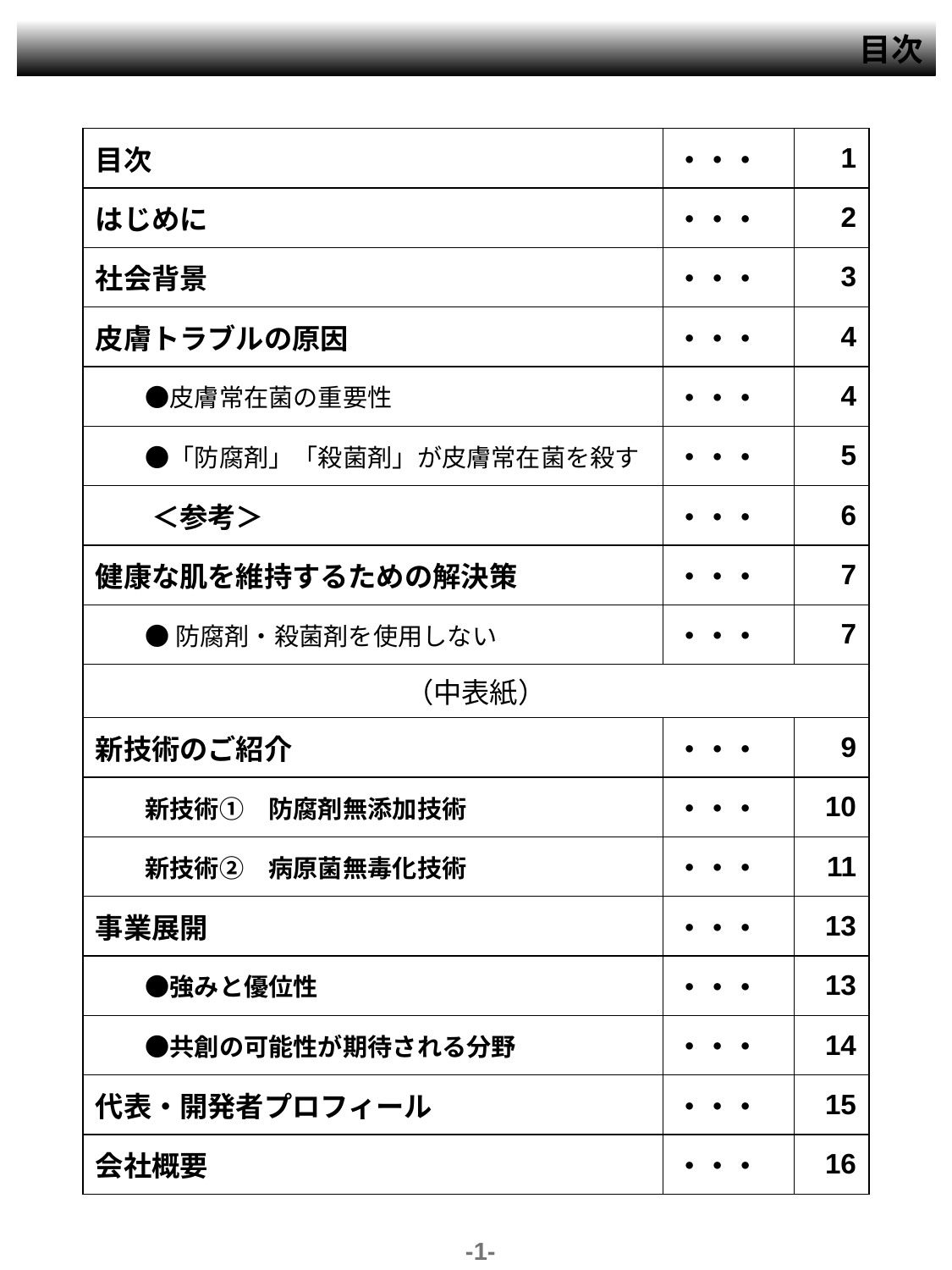

目次
| 目次 | ・・・ | 1 |
| --- | --- | --- |
| はじめに | ・・・ | 2 |
| 社会背景 | ・・・ | 3 |
| 皮膚トラブルの原因 | ・・・ | 4 |
| ●皮膚常在菌の重要性 | ・・・ | 4 |
| ●「防腐剤」「殺菌剤」が皮膚常在菌を殺す | ・・・ | 5 |
| ＜参考＞ | ・・・ | 6 |
| 健康な肌を維持するための解決策 | ・・・ | 7 |
| ● 防腐剤・殺菌剤を使用しない | ・・・ | 7 |
| （中表紙） |  |  |
| 新技術のご紹介 | ・・・ | 9 |
| 新技術①　防腐剤無添加技術 | ・・・ | 10 |
| 新技術②　病原菌無毒化技術 | ・・・ | 11 |
| 事業展開 | ・・・ | 13 |
| ●強みと優位性 | ・・・ | 13 |
| ●共創の可能性が期待される分野 | ・・・ | 14 |
| 代表・開発者プロフィール | ・・・ | 15 |
| 会社概要 | ・・・ | 16 |
-1-